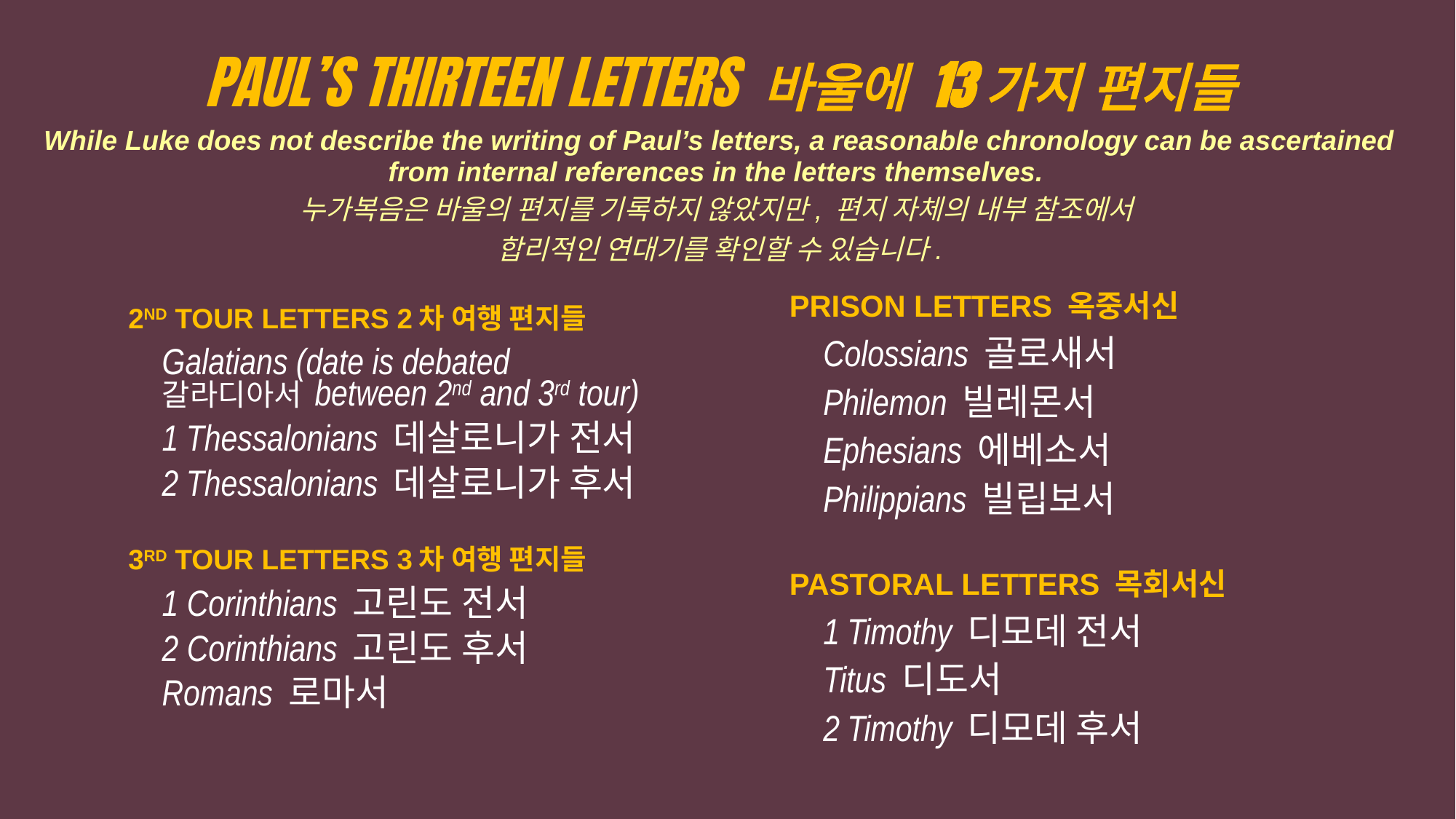

PAUL’S THIRTEEN LETTERS 바울에 13가지 편지들
While Luke does not describe the writing of Paul’s letters, a reasonable chronology can be ascertained from internal references in the letters themselves.
누가복음은 바울의 편지를 기록하지 않았지만, 편지 자체의 내부 참조에서
합리적인 연대기를 확인할 수 있습니다.
PRISON LETTERS 옥중서신
	Colossians 골로새서
	Philemon 빌레몬서
	Ephesians 에베소서
	Philippians 빌립보서

PASTORAL LETTERS 목회서신
	1 Timothy 디모데 전서
	Titus 디도서
	2 Timothy 디모데 후서

2ND TOUR LETTERS 2차 여행 편지들
	Galatians (date is debated
갈라디아서 between 2nd and 3rd tour)
	1 Thessalonians 데살로니가 전서
	2 Thessalonians 데살로니가 후서

3RD TOUR LETTERS 3차 여행 편지들
	1 Corinthians 고린도 전서
	2 Corinthians 고린도 후서
	Romans 로마서